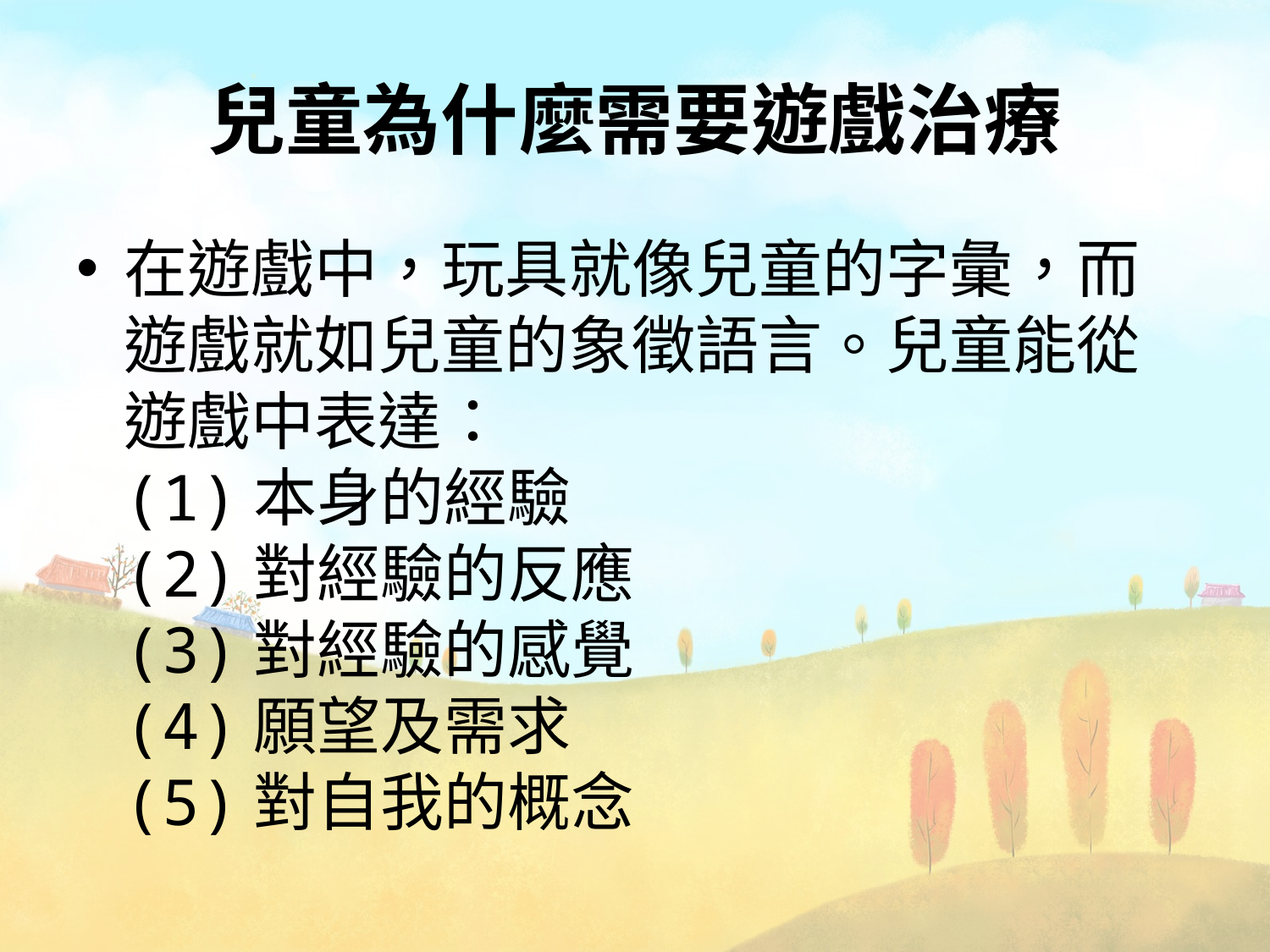

# 兒童為什麼需要遊戲治療
在遊戲中，玩具就像兒童的字彙，而遊戲就如兒童的象徵語言。兒童能從遊戲中表達：
(1)本身的經驗
(2)對經驗的反應
(3)對經驗的感覺
(4)願望及需求
(5)對自我的概念